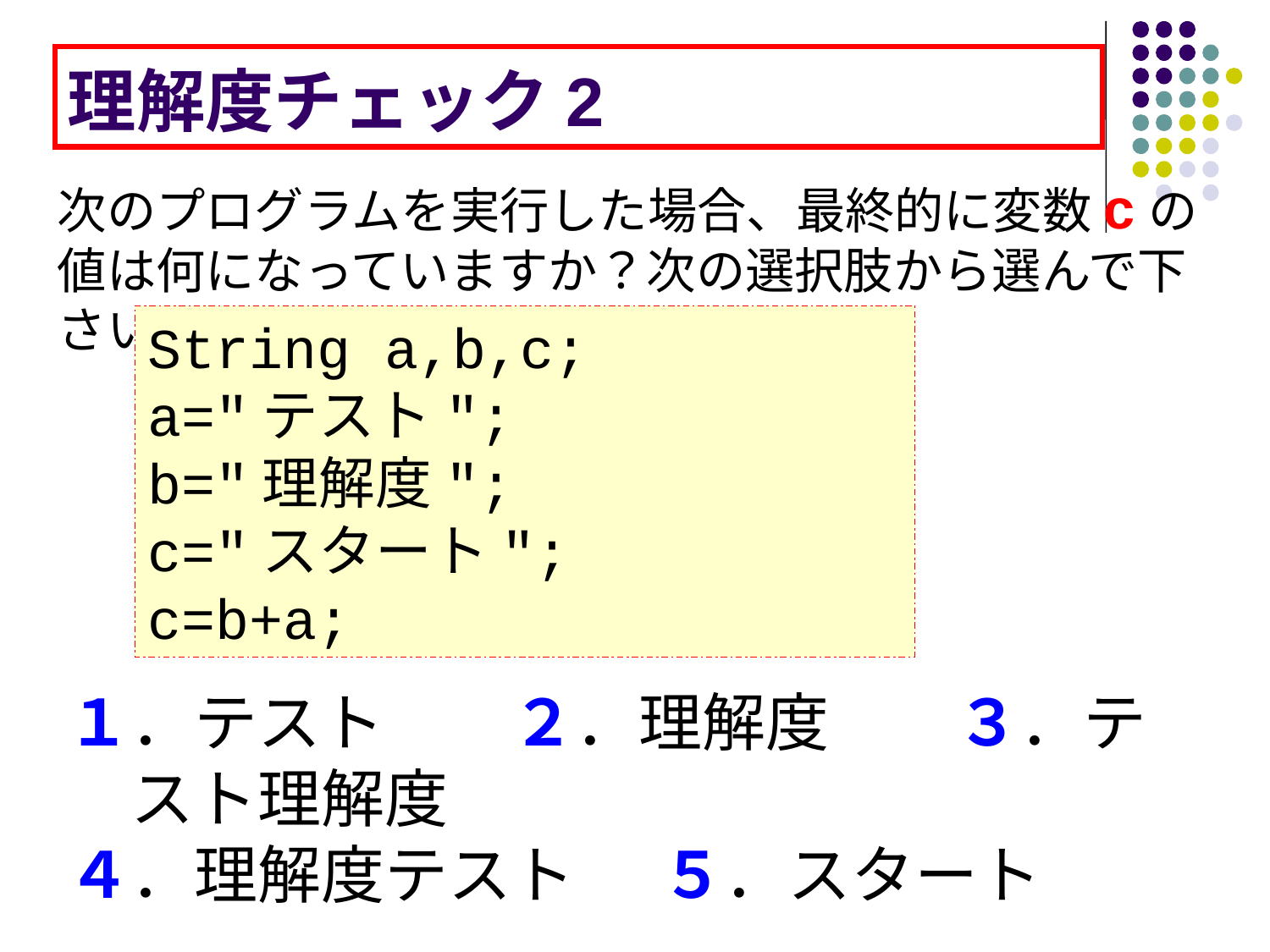

# 理解度チェック2
次のプログラムを実行した場合、最終的に変数cの値は何になっていますか？次の選択肢から選んで下さい。
String a,b,c;
a="テスト";
b="理解度";
c="スタート";
c=b+a;
１．テスト　　２．理解度　　３．テスト理解度
４．理解度テスト      ５．スタート